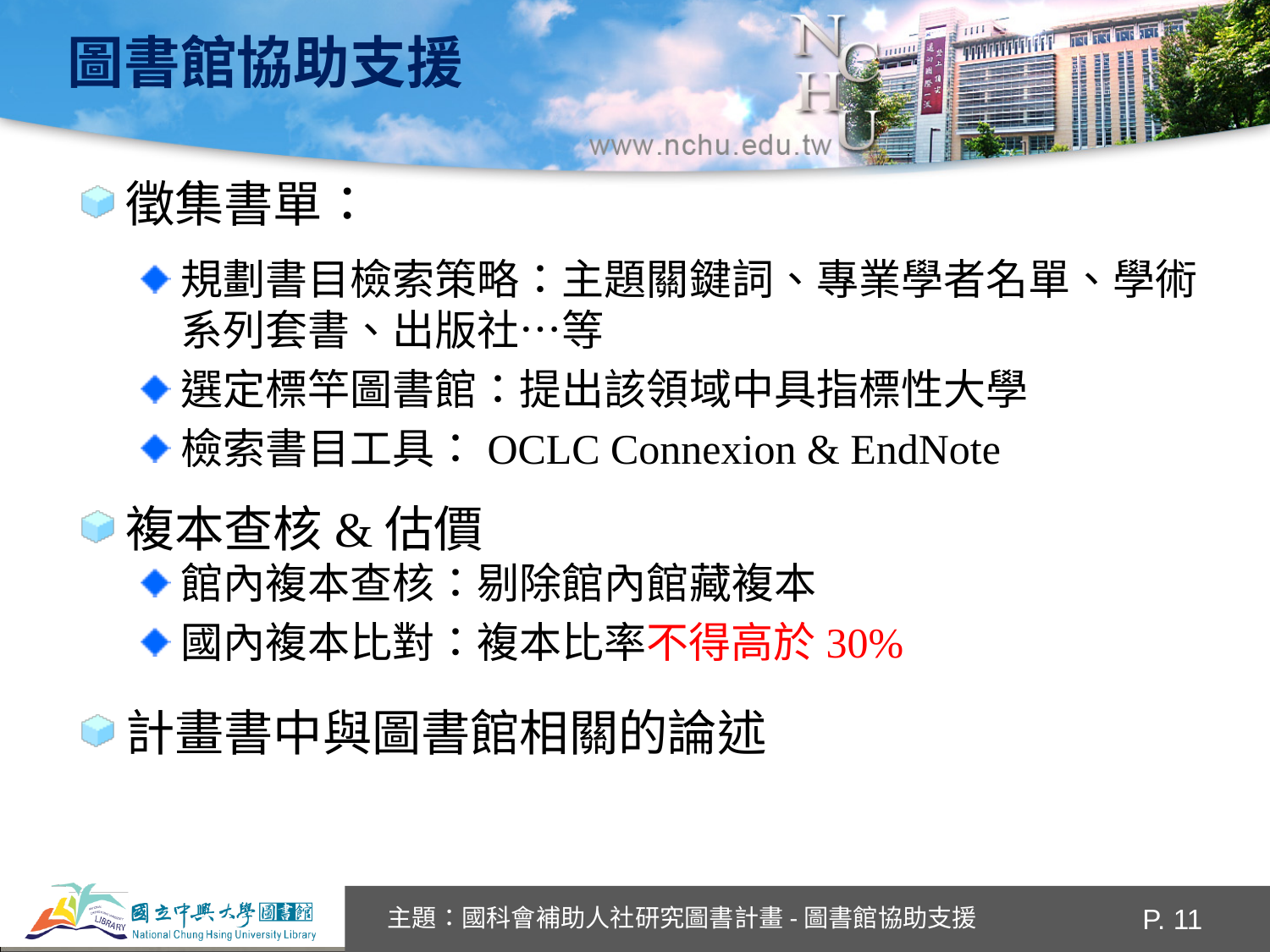

# 圖書館協助支援
徵集書單：

規劃書目檢索策略：主題關鍵詞、專業學者名單、學術系列套書、出版社…等
選定標竿圖書館：提出該領域中具指標性大學
檢索書目工具：OCLC Connexion & EndNote

複本查核&估價
館內複本查核：剔除館內館藏複本
國內複本比對：複本比率不得高於30%

計畫書中與圖書館相關的論述